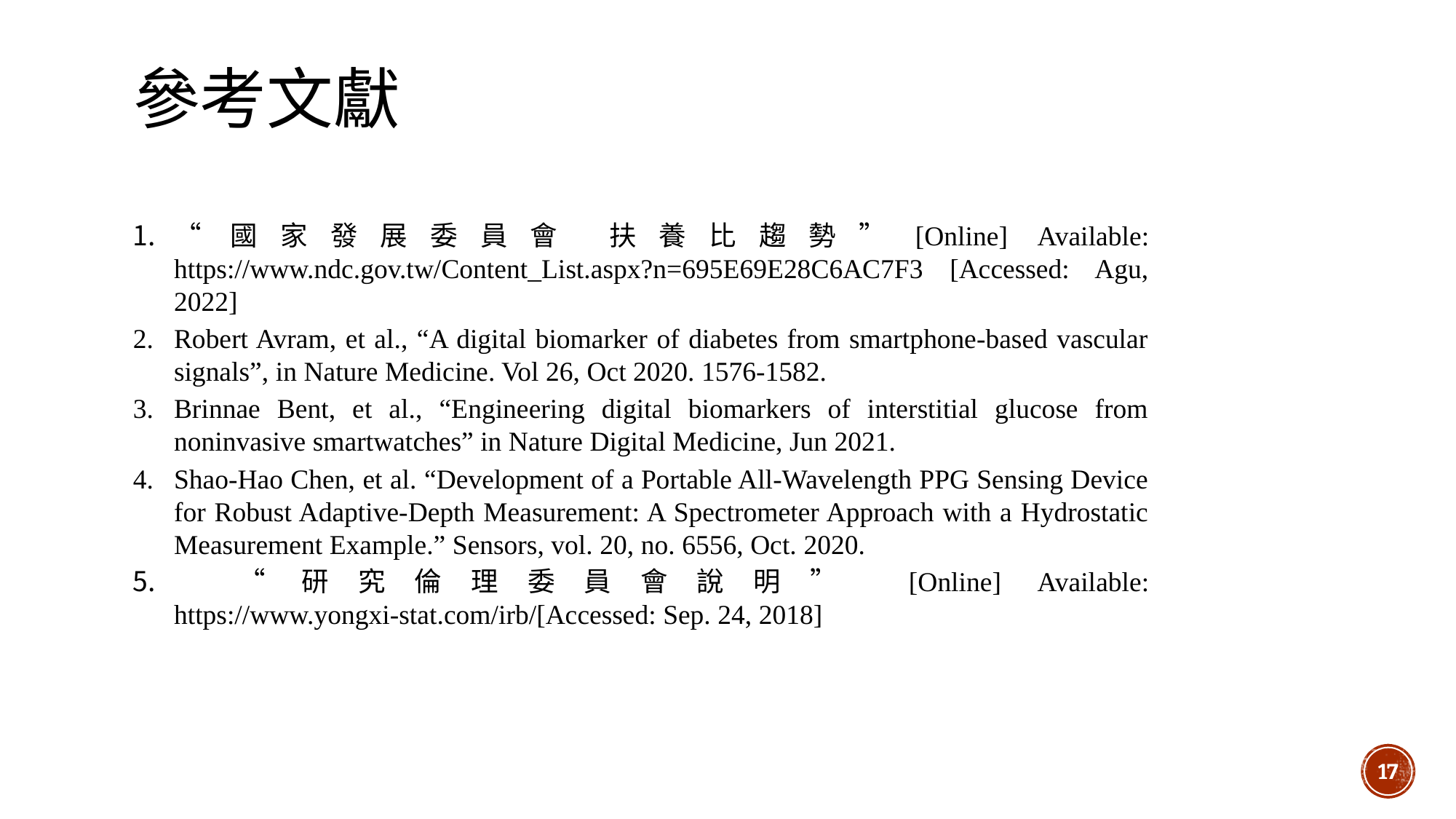

# 參考文獻
“國家發展委員會 扶養比趨勢”[Online] Available: https://www.ndc.gov.tw/Content_List.aspx?n=695E69E28C6AC7F3 [Accessed: Agu, 2022]
Robert Avram, et al., “A digital biomarker of diabetes from smartphone-based vascular signals”, in Nature Medicine. Vol 26, Oct 2020. 1576-1582.
Brinnae Bent, et al., “Engineering digital biomarkers of interstitial glucose from noninvasive smartwatches” in Nature Digital Medicine, Jun 2021.
Shao-Hao Chen, et al. “Development of a Portable All-Wavelength PPG Sensing Device for Robust Adaptive-Depth Measurement: A Spectrometer Approach with a Hydrostatic Measurement Example.” Sensors, vol. 20, no. 6556, Oct. 2020.
 “研究倫理委員會說明” [Online] Available: https://www.yongxi-stat.com/irb/[Accessed: Sep. 24, 2018]
17